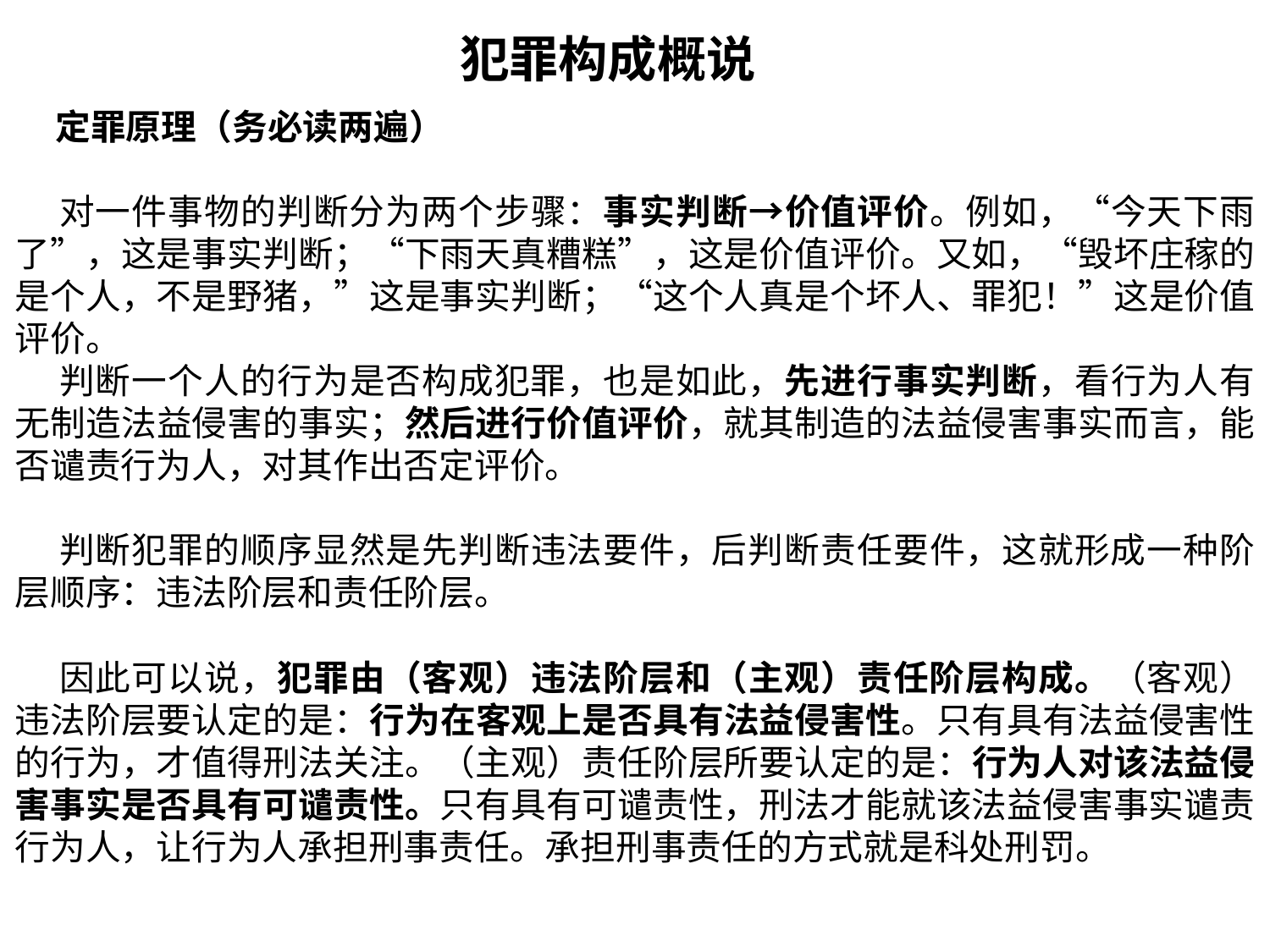

犯罪构成概说
    定罪原理（务必读两遍）

    对一件事物的判断分为两个步骤：事实判断→价值评价。例如，“今天下雨了”，这是事实判断；“下雨天真糟糕”，这是价值评价。又如，“毁坏庄稼的是个人，不是野猪，”这是事实判断；“这个人真是个坏人、罪犯！”这是价值评价。
    判断一个人的行为是否构成犯罪，也是如此，先进行事实判断，看行为人有无制造法益侵害的事实；然后进行价值评价，就其制造的法益侵害事实而言，能否谴责行为人，对其作出否定评价。

    判断犯罪的顺序显然是先判断违法要件，后判断责任要件，这就形成一种阶层顺序：违法阶层和责任阶层。

    因此可以说，犯罪由（客观）违法阶层和（主观）责任阶层构成。（客观）违法阶层要认定的是：行为在客观上是否具有法益侵害性。只有具有法益侵害性的行为，才值得刑法关注。（主观）责任阶层所要认定的是：行为人对该法益侵害事实是否具有可谴责性。只有具有可谴责性，刑法才能就该法益侵害事实谴责行为人，让行为人承担刑事责任。承担刑事责任的方式就是科处刑罚。